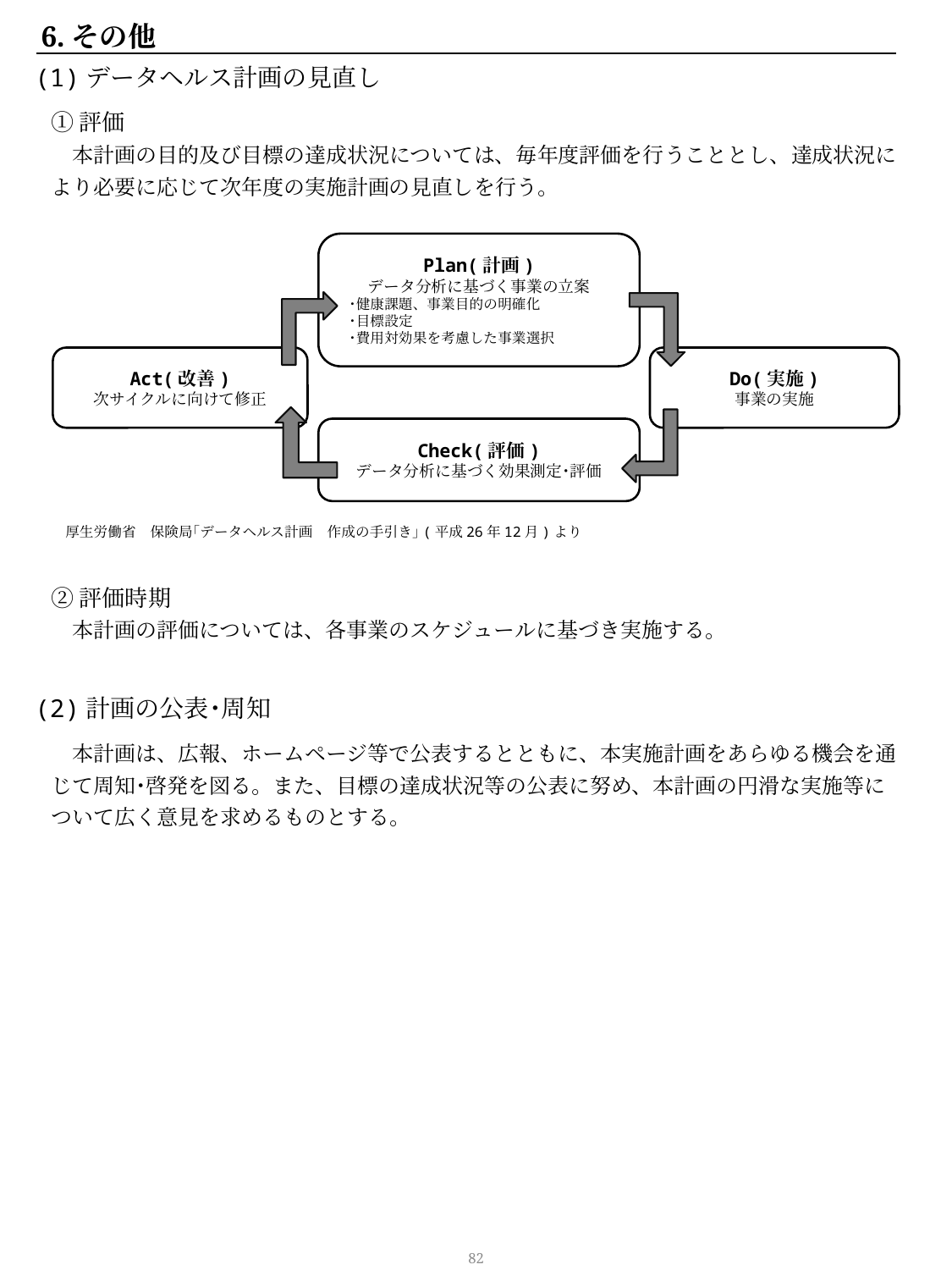

6.その他
(1)データヘルス計画の見直し
①評価
　本計画の目的及び目標の達成状況については、毎年度評価を行うこととし、達成状況により必要に応じて次年度の実施計画の見直しを行う。
Plan(計画)
データ分析に基づく事業の立案
　･健康課題、事業目的の明確化
　･目標設定
　･費用対効果を考慮した事業選択

Act(改善)
次サイクルに向けて修正
Do(実施)
事業の実施

Check(評価)
データ分析に基づく効果測定･評価

厚生労働省　保険局｢データヘルス計画　作成の手引き｣(平成26年12月)より
②評価時期
　本計画の評価については、各事業のスケジュールに基づき実施する。
(2)計画の公表･周知
　本計画は、広報、ホームページ等で公表するとともに、本実施計画をあらゆる機会を通じて周知･啓発を図る。また、目標の達成状況等の公表に努め、本計画の円滑な実施等について広く意見を求めるものとする。
82